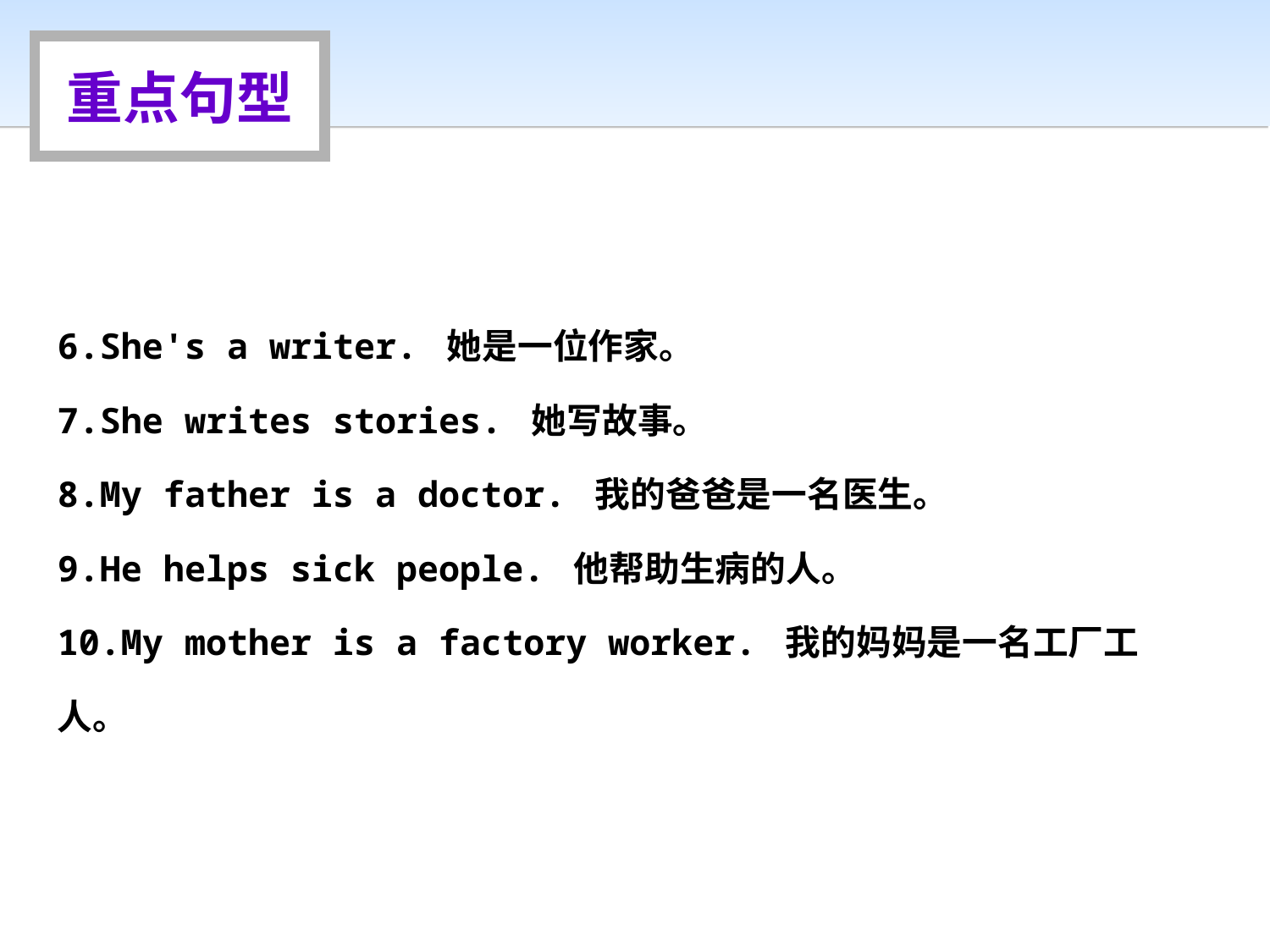

重点句型
6.She's a writer. 她是一位作家。
7.She writes stories. 她写故事。
8.My father is a doctor. 我的爸爸是一名医生。
9.He helps sick people. 他帮助生病的人。
10.My mother is a factory worker. 我的妈妈是一名工厂工人。